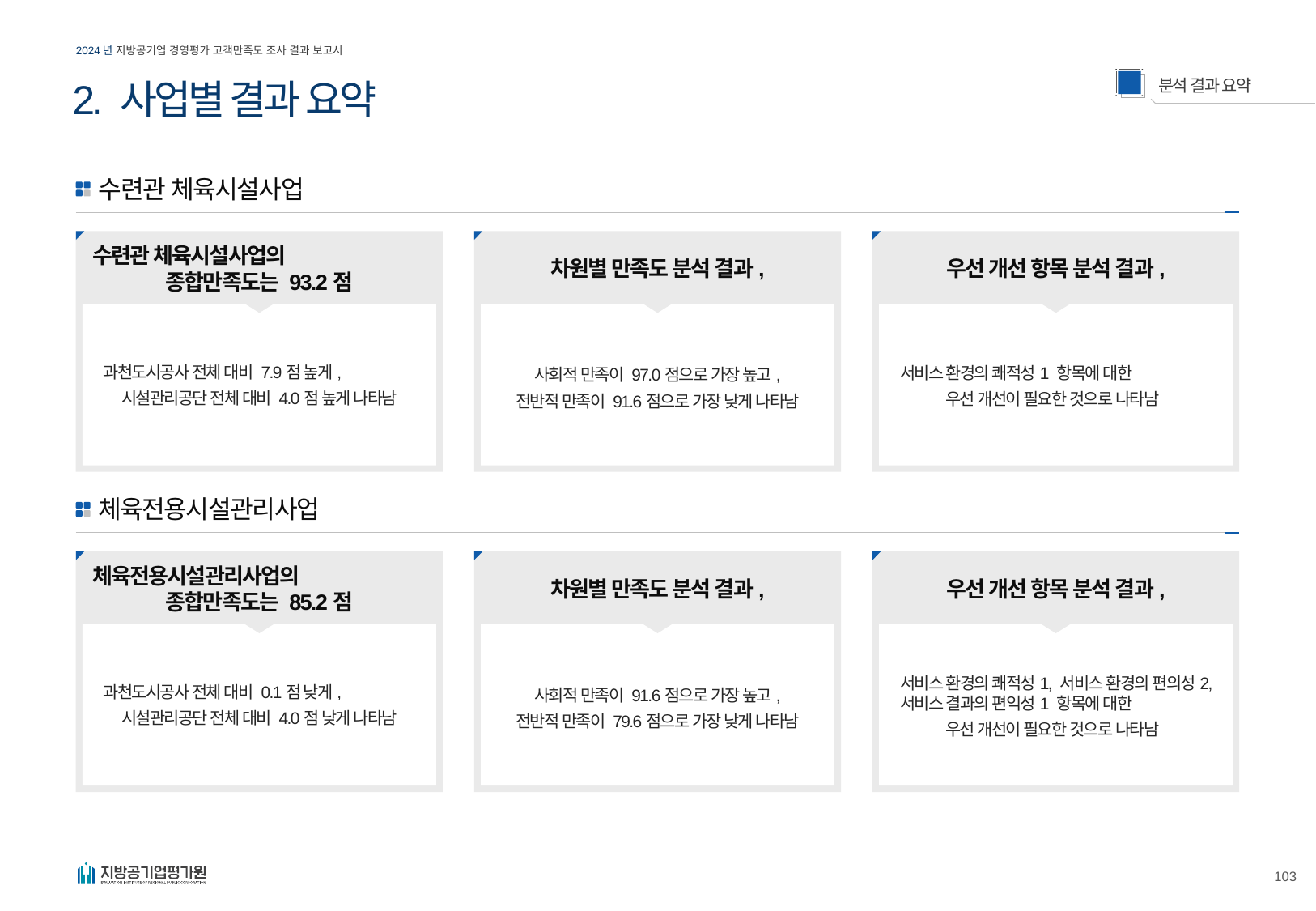

2. 사업별 결과 요약
수련관 체육시설사업

수련관 체육시설사업의
종합만족도는 93.2점
차원별 만족도 분석 결과,
우선 개선 항목 분석 결과,

과천도시공사 전체 대비 7.9점 높게,
시설관리공단 전체 대비 4.0점 높게 나타남
사회적 만족이 97.0점으로 가장 높고,
전반적 만족이 91.6점으로 가장 낮게 나타남
서비스 환경의 쾌적성1 항목에 대한
우선 개선이 필요한 것으로 나타남
체육전용시설관리사업

체육전용시설관리사업의
종합만족도는 85.2점
차원별 만족도 분석 결과,
우선 개선 항목 분석 결과,

서비스 환경의 쾌적성1, 서비스 환경의 편의성2,
서비스 결과의 편익성1 항목에 대한
우선 개선이 필요한 것으로 나타남
과천도시공사 전체 대비 0.1점 낮게,
시설관리공단 전체 대비 4.0점 낮게 나타남
사회적 만족이 91.6점으로 가장 높고,
전반적 만족이 79.6점으로 가장 낮게 나타남